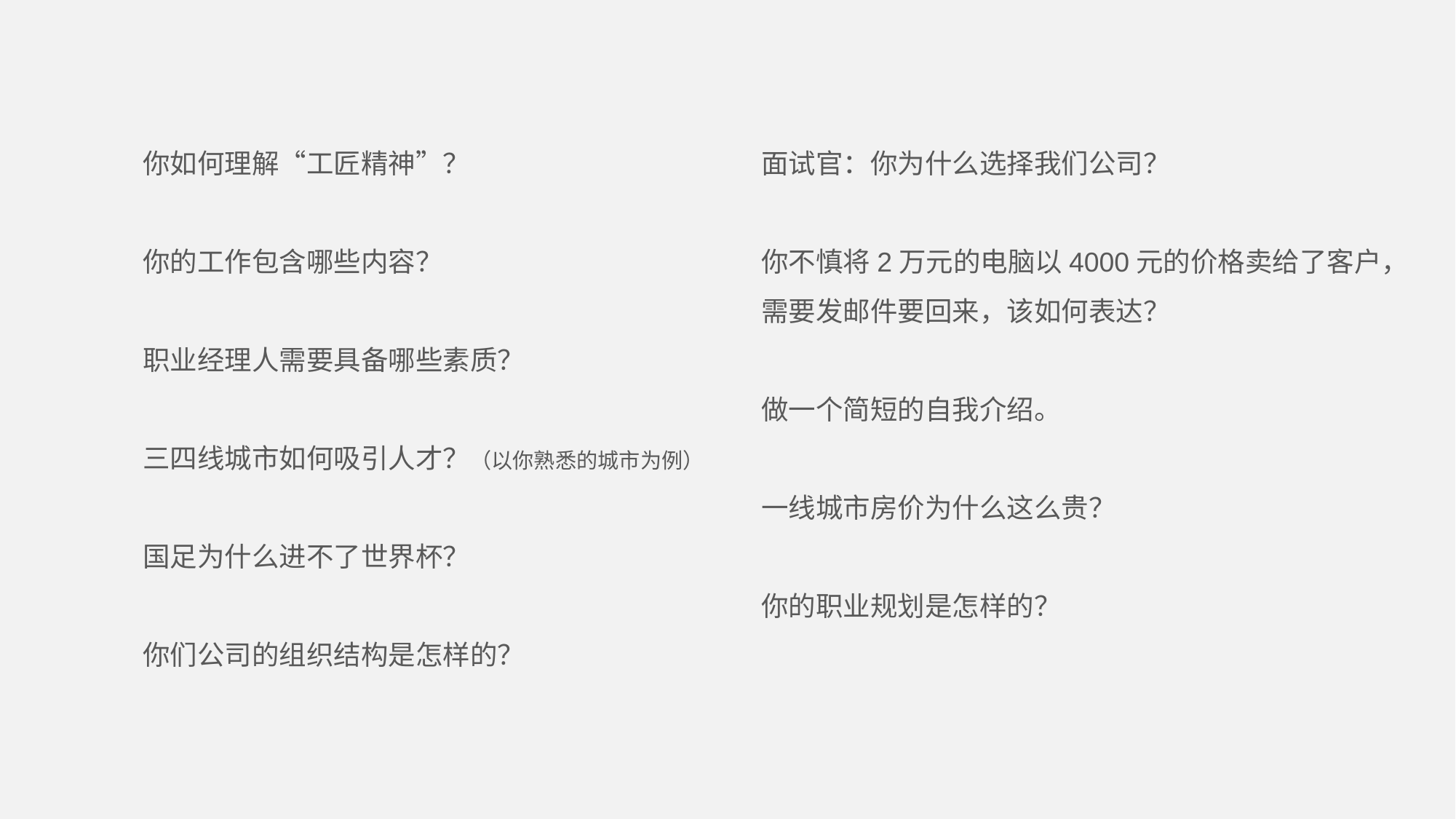

你如何理解“工匠精神”？

你的工作包含哪些内容？

职业经理人需要具备哪些素质？

三四线城市如何吸引人才？（以你熟悉的城市为例）

国足为什么进不了世界杯？

你们公司的组织结构是怎样的？
面试官：你为什么选择我们公司？

你不慎将2万元的电脑以4000元的价格卖给了客户，
需要发邮件要回来，该如何表达？

做一个简短的自我介绍。

一线城市房价为什么这么贵？

你的职业规划是怎样的？